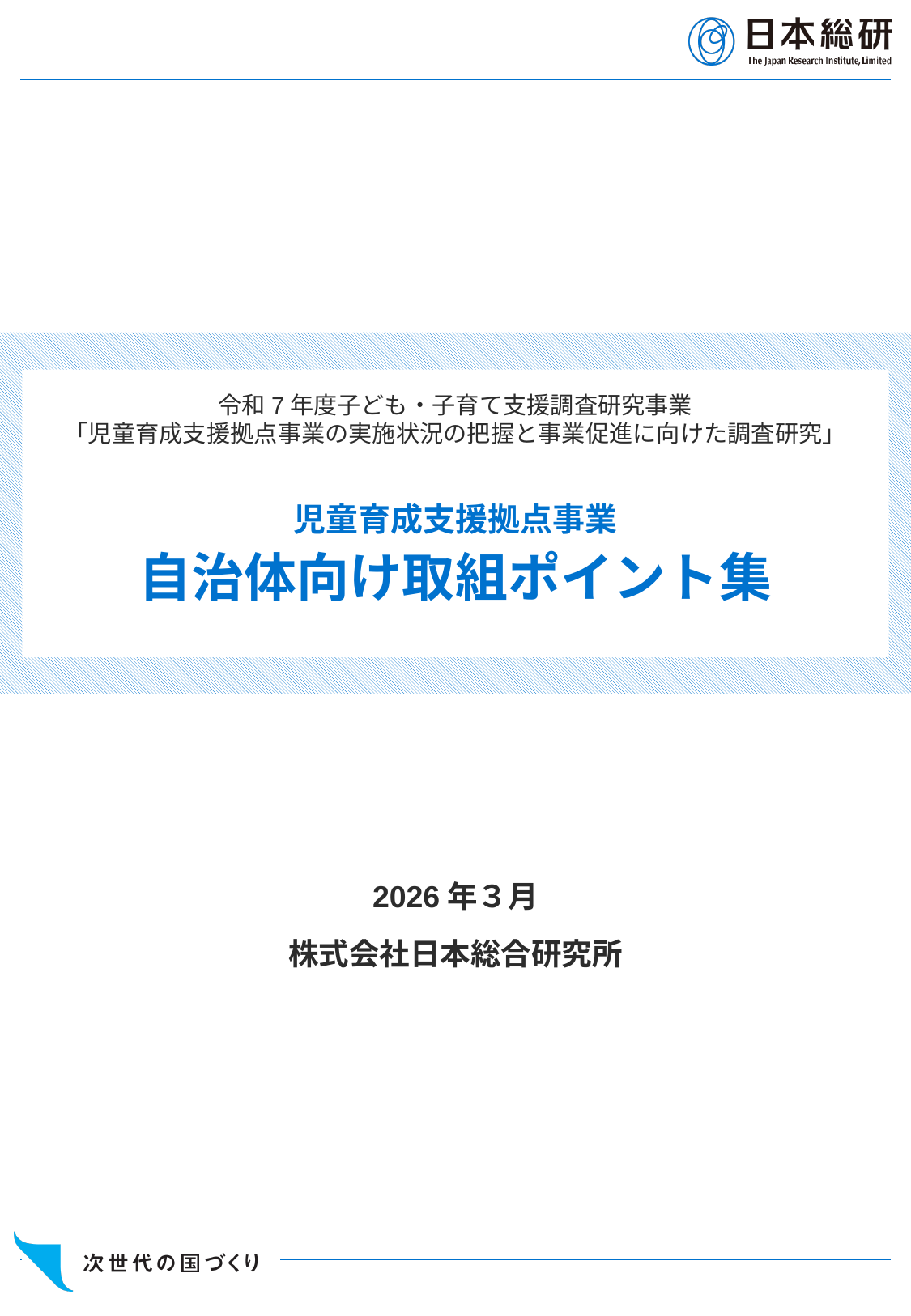

令和7年度子ども・子育て支援調査研究事業
「児童育成支援拠点事業の実施状況の把握と事業促進に向けた調査研究」
# 児童育成支援拠点事業 自治体向け取組ポイント集
2026年３月
株式会社日本総合研究所